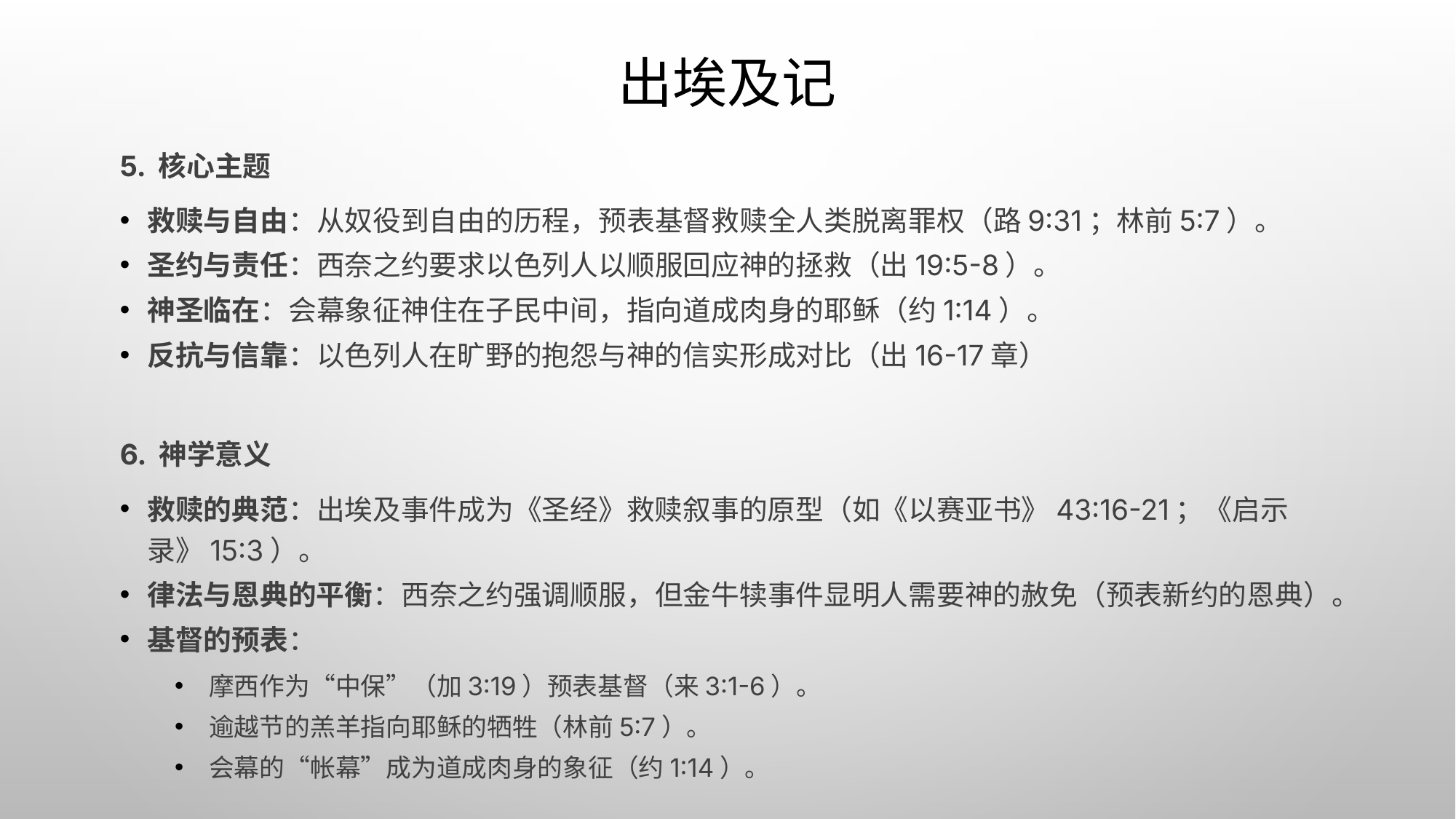

# 出埃及记
5. 核心主题
救赎与自由：从奴役到自由的历程，预表基督救赎全人类脱离罪权（路9:31；林前5:7）。
圣约与责任：西奈之约要求以色列人以顺服回应神的拯救（出19:5-8）。
神圣临在：会幕象征神住在子民中间，指向道成肉身的耶稣（约1:14）。
反抗与信靠：以色列人在旷野的抱怨与神的信实形成对比（出16-17章）

6. 神学意义
救赎的典范：出埃及事件成为《圣经》救赎叙事的原型（如《以赛亚书》43:16-21；《启示录》15:3）。
律法与恩典的平衡：西奈之约强调顺服，但金牛犊事件显明人需要神的赦免（预表新约的恩典）。
基督的预表：
摩西作为“中保”（加3:19）预表基督（来3:1-6）。
逾越节的羔羊指向耶稣的牺牲（林前5:7）。
会幕的“帐幕”成为道成肉身的象征（约1:14）。